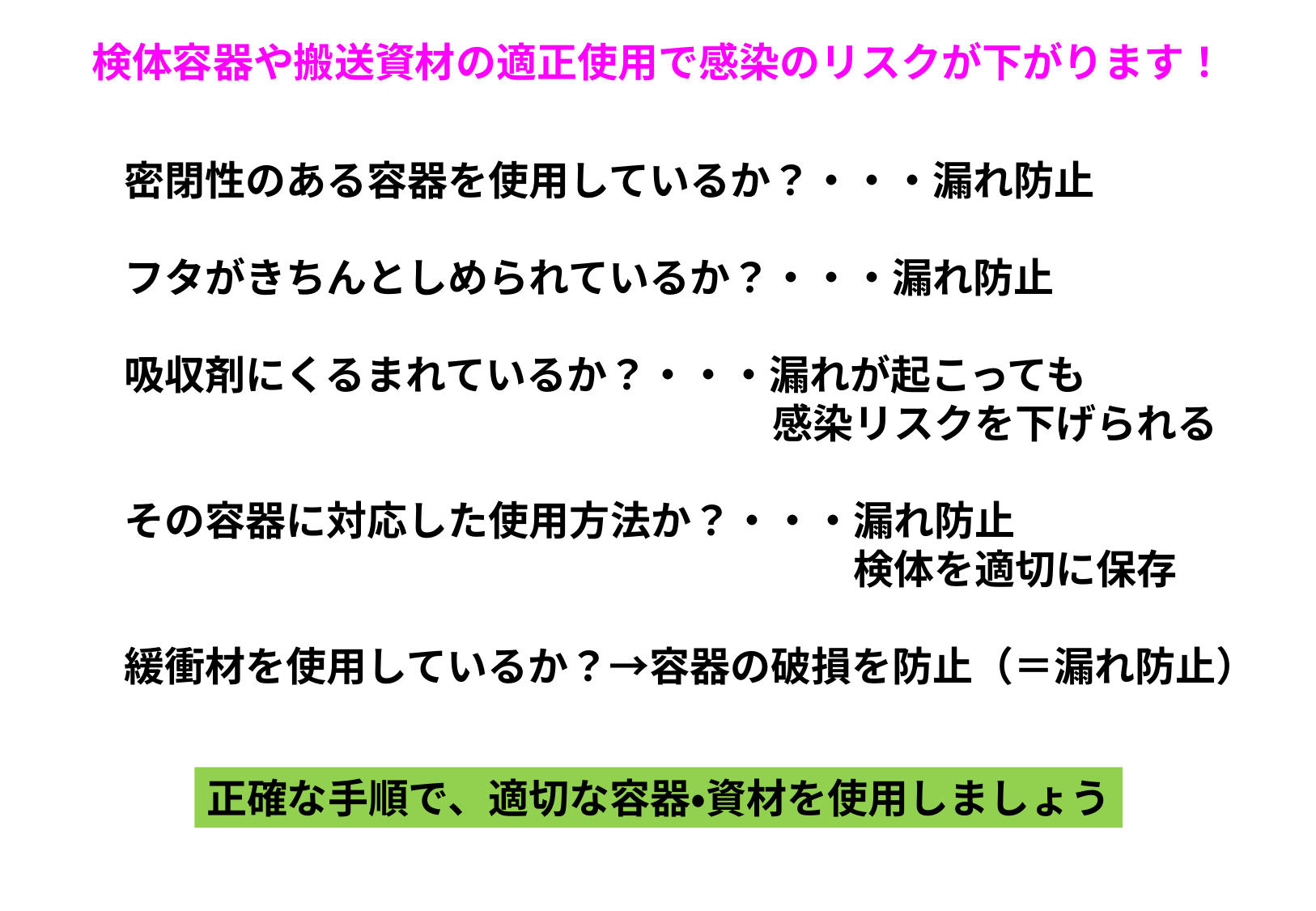

検体容器や搬送資材の適正使用で感染のリスクが下がります！
密閉性のある容器を使用しているか？・・・漏れ防止

フタがきちんとしめられているか？・・・漏れ防止

吸収剤にくるまれているか？・・・漏れが起こっても
　　　　　　　　　　　　　　　　感染リスクを下げられる

その容器に対応した使用方法か？・・・漏れ防止
　　　　　　　　　　　　　　　　　　検体を適切に保存

緩衝材を使用しているか？→容器の破損を防止（＝漏れ防止）
正確な手順で、適切な容器・資材を使用しましょう